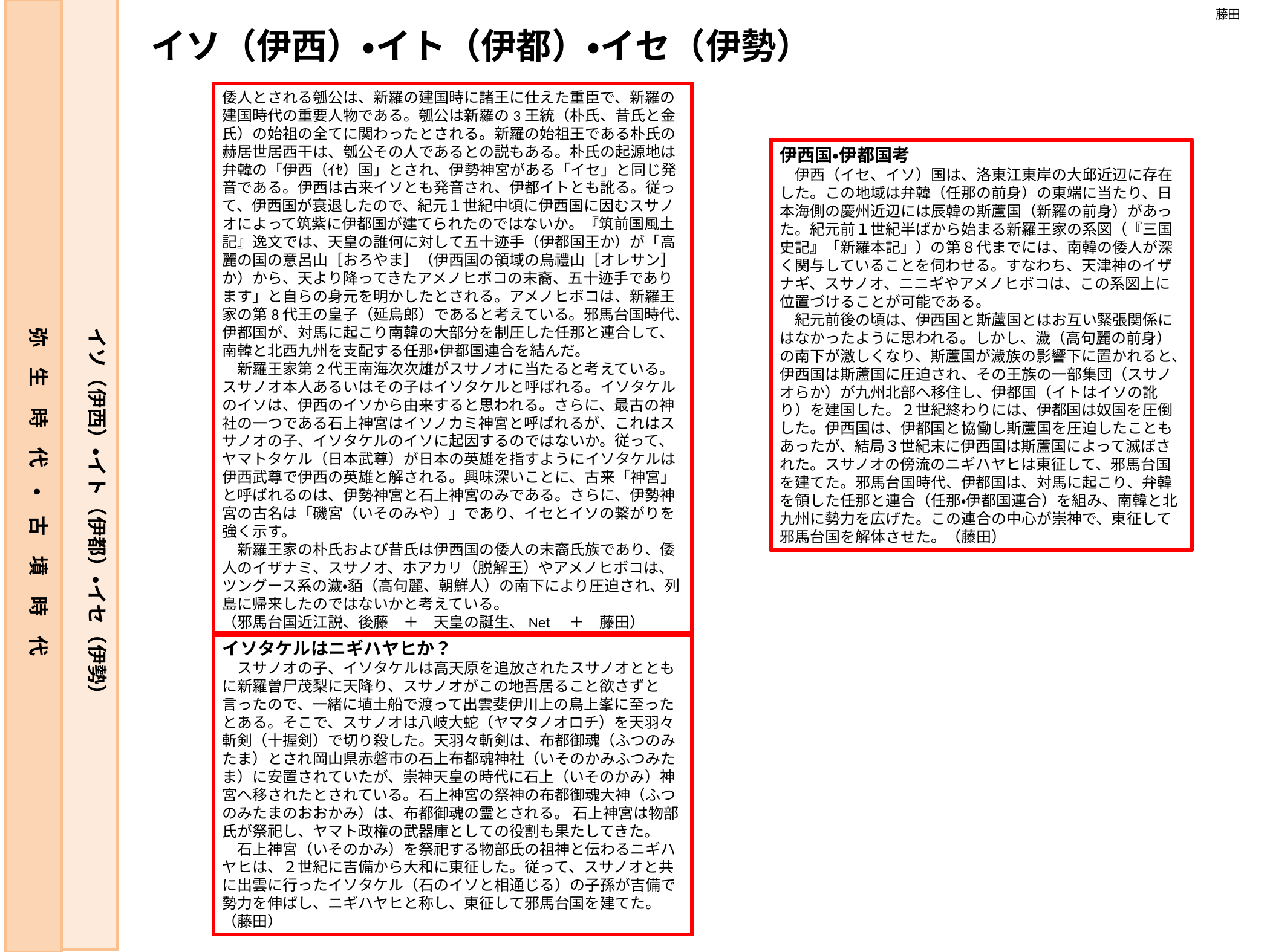

藤田
イソ（伊西）・イト（伊都）・イセ（伊勢）
倭人とされる瓠公は、新羅の建国時に諸王に仕えた重臣で、新羅の建国時代の重要人物である。瓠公は新羅の3王統（朴氏、昔氏と金氏）の始祖の全てに関わったとされる。新羅の始祖王である朴氏の赫居世居西干は、瓠公その人であるとの説もある。朴氏の起源地は弁韓の「伊西（ｲｾ）国」とされ、伊勢神宮がある「イセ」と同じ発音である。伊西は古来イソとも発音され、伊都イトとも訛る。従って、伊西国が衰退したので、紀元１世紀中頃に伊西国に因むスサノオによって筑紫に伊都国が建てられたのではないか。『筑前国風土記』逸文では、天皇の誰何に対して五十迹手（伊都国王か）が「高麗の国の意呂山［おろやま］（伊西国の領域の烏禮山［オレサン］か）から、天より降ってきたアメノヒボコの末裔、五十迹手であります」と自らの身元を明かしたとされる。アメノヒボコは、新羅王家の第8代王の皇子（延烏郎）であると考えている。邪馬台国時代、伊都国が、対馬に起こり南韓の大部分を制圧した任那と連合して、南韓と北西九州を支配する任那・伊都国連合を結んだ。
　新羅王家第2代王南海次次雄がスサノオに当たると考えている。スサノオ本人あるいはその子はイソタケルと呼ばれる。イソタケルのイソは、伊西のイソから由来すると思われる。さらに、最古の神社の一つである石上神宮はイソノカミ神宮と呼ばれるが、これはスサノオの子、イソタケルのイソに起因するのではないか。従って、ヤマトタケル（日本武尊）が日本の英雄を指すようにイソタケルは伊西武尊で伊西の英雄と解される。興味深いことに、古来「神宮」と呼ばれるのは、伊勢神宮と石上神宮のみである。さらに、伊勢神宮の古名は「磯宮（いそのみや）」であり、イセとイソの繋がりを強く示す。
　新羅王家の朴氏および昔氏は伊西国の倭人の末裔氏族であり、倭人のイザナミ、スサノオ、ホアカリ（脱解王）やアメノヒボコは、ツングース系の濊・貊（高句麗、朝鮮人）の南下により圧迫され、列島に帰来したのではないかと考えている。
（邪馬台国近江説、後藤　＋　天皇の誕生、Net　＋　藤田）
伊西国・伊都国考
　伊西（イセ、イソ）国は、洛東江東岸の大邱近辺に存在した。この地域は弁韓（任那の前身）の東端に当たり、日本海側の慶州近辺には辰韓の斯蘆国（新羅の前身）があった。紀元前１世紀半ばから始まる新羅王家の系図（『三国史記』「新羅本記」）の第８代までには、南韓の倭人が深く関与していることを伺わせる。すなわち、天津神のイザナギ、スサノオ、ニニギやアメノヒボコは、この系図上に位置づけることが可能である。
　紀元前後の頃は、伊西国と斯蘆国とはお互い緊張関係にはなかったように思われる。しかし、濊（高句麗の前身）の南下が激しくなり、斯蘆国が濊族の影響下に置かれると、伊西国は斯蘆国に圧迫され、その王族の一部集団（スサノオらか）が九州北部へ移住し、伊都国（イトはイソの訛り）を建国した。２世紀終わりには、伊都国は奴国を圧倒した。伊西国は、伊都国と協働し斯蘆国を圧迫したこともあったが、結局３世紀末に伊西国は斯蘆国によって滅ぼされた。スサノオの傍流のニギハヤヒは東征して、邪馬台国を建てた。邪馬台国時代、伊都国は、対馬に起こり、弁韓を領した任那と連合（任那・伊都国連合）を組み、南韓と北九州に勢力を広げた。この連合の中心が崇神で、東征して邪馬台国を解体させた。（藤田）
弥　生　時　代　・　古　墳　時　代
イソ（伊西）・イト（伊都）・イセ（伊勢）
イソタケルはニギハヤヒか？
　スサノオの子、イソタケルは高天原を追放されたスサノオとともに新羅曽尸茂梨に天降り、スサノオがこの地吾居ること欲さずと言ったので、一緒に埴土船で渡って出雲斐伊川上の鳥上峯に至ったとある。そこで、スサノオは八岐大蛇（ヤマタノオロチ）を天羽々斬剣（十握剣）で切り殺した。天羽々斬剣は、布都御魂（ふつのみたま）とされ岡山県赤磐市の石上布都魂神社（いそのかみふつみたま）に安置されていたが、崇神天皇の時代に石上（いそのかみ）神宮へ移されたとされている。石上神宮の祭神の布都御魂大神（ふつのみたまのおおかみ）は、布都御魂の霊とされる。 石上神宮は物部氏が祭祀し、ヤマト政権の武器庫としての役割も果たしてきた。
　石上神宮（いそのかみ）を祭祀する物部氏の祖神と伝わるニギハヤヒは、２世紀に吉備から大和に東征した。従って、スサノオと共に出雲に行ったイソタケル（石のイソと相通じる）の子孫が吉備で勢力を伸ばし、ニギハヤヒと称し、東征して邪馬台国を建てた。（藤田）